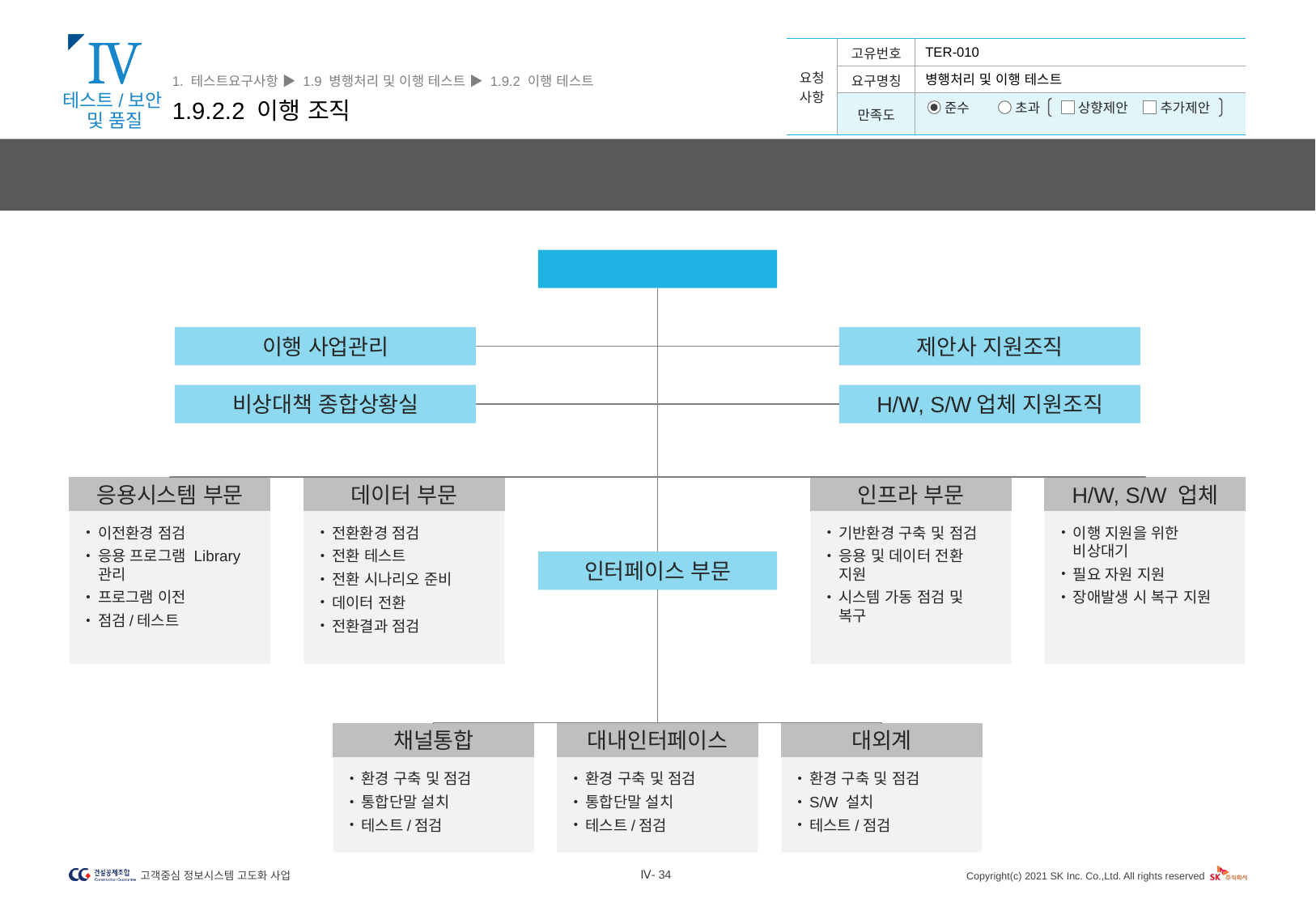

Ⅳ

테스트/보안
및 품질

1. 테스트요구사항 ▶ 1.9 병행처리 및 이행 테스트 ▶ 1.9.2 이행 테스트
1.9.2.2 이행 조직
TER-010
병행처리 및 이행 테스트

최종이행을 위해 총괄 담당자를 선발하고 이를 중심으로 이행조직을 구성합니다. 각 조직은 반복적인 리허설을 통해 이행의 효율성, 이행의 안전성을 고려한 최종이행계획을 수립, 정제하여 본이행 시 문제없는 전환을 수행합니다.
이행 총괄
이행 사업관리
제안사 지원조직
비상대책 종합상황실
H/W, S/W업체 지원조직

응용시스템 부문
이전환경 점검
응용 프로그램 Library 관리
프로그램 이전
점검/테스트

데이터 부문
전환환경 점검
전환 테스트
전환 시나리오 준비
데이터 전환
전환결과 점검

인프라 부문
기반환경 구축 및 점검
응용 및 데이터 전환 지원
시스템 가동 점검 및 복구

H/W, S/W 업체
이행 지원을 위한 비상대기
필요 자원 지원
장애발생 시 복구 지원
인터페이스 부문

채널통합
환경 구축 및 점검
통합단말 설치
테스트/점검

대내인터페이스
환경 구축 및 점검
통합단말 설치
테스트/점검

대외계
환경 구축 및 점검
S/W 설치
테스트/점검